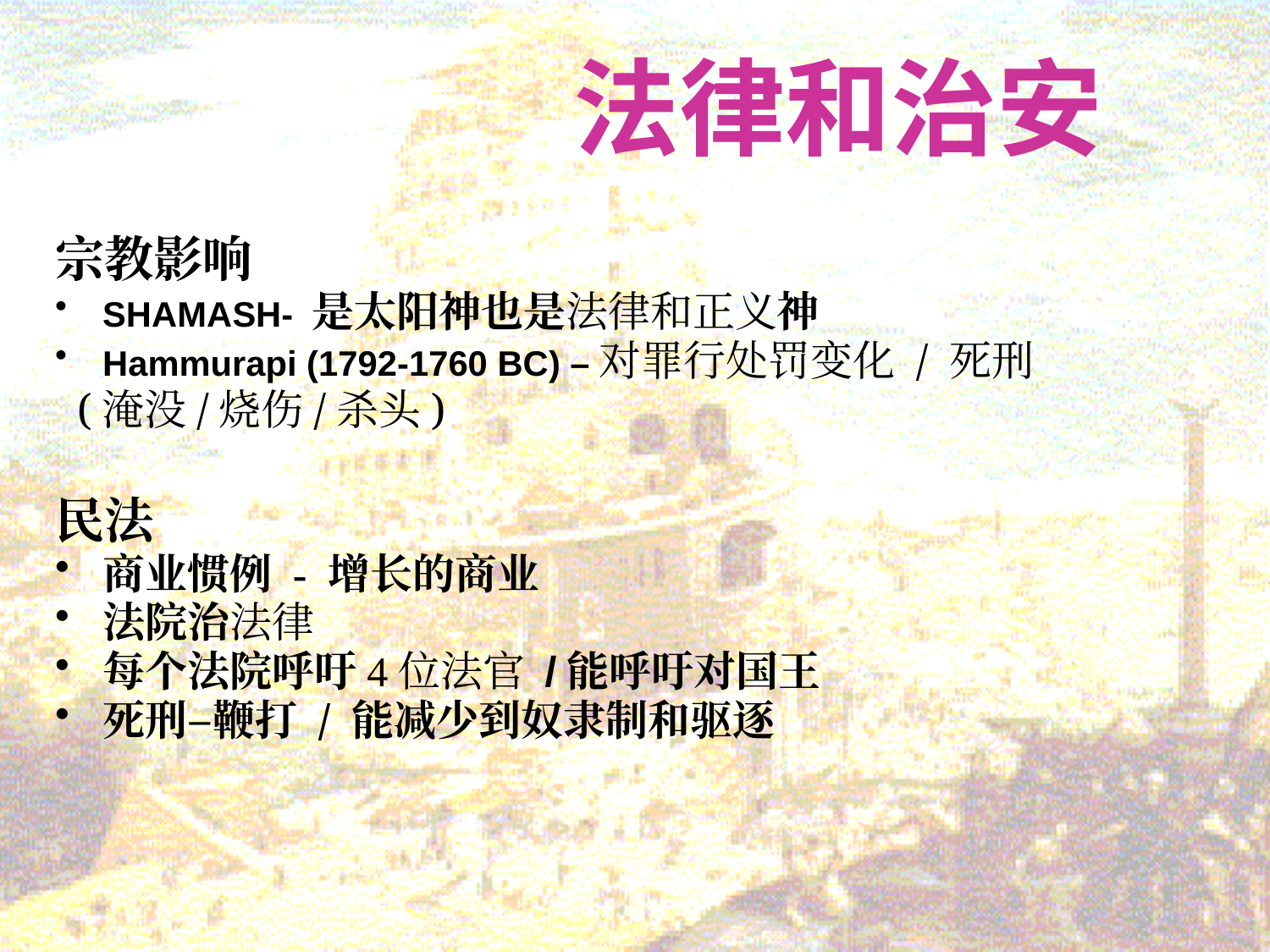

法律和治安
宗教影响
SHAMASH- 是太阳神也是法律和正义神
Hammurapi (1792-1760 BC) –对罪行处罚变化 / 死刑
  (淹没/烧伤/杀头)

民法
商业惯例 - 增长的商业
法院治法律
每个法院呼吁4位法官 /能呼吁对国王
死刑–鞭打 / 能减少到奴隶制和驱逐